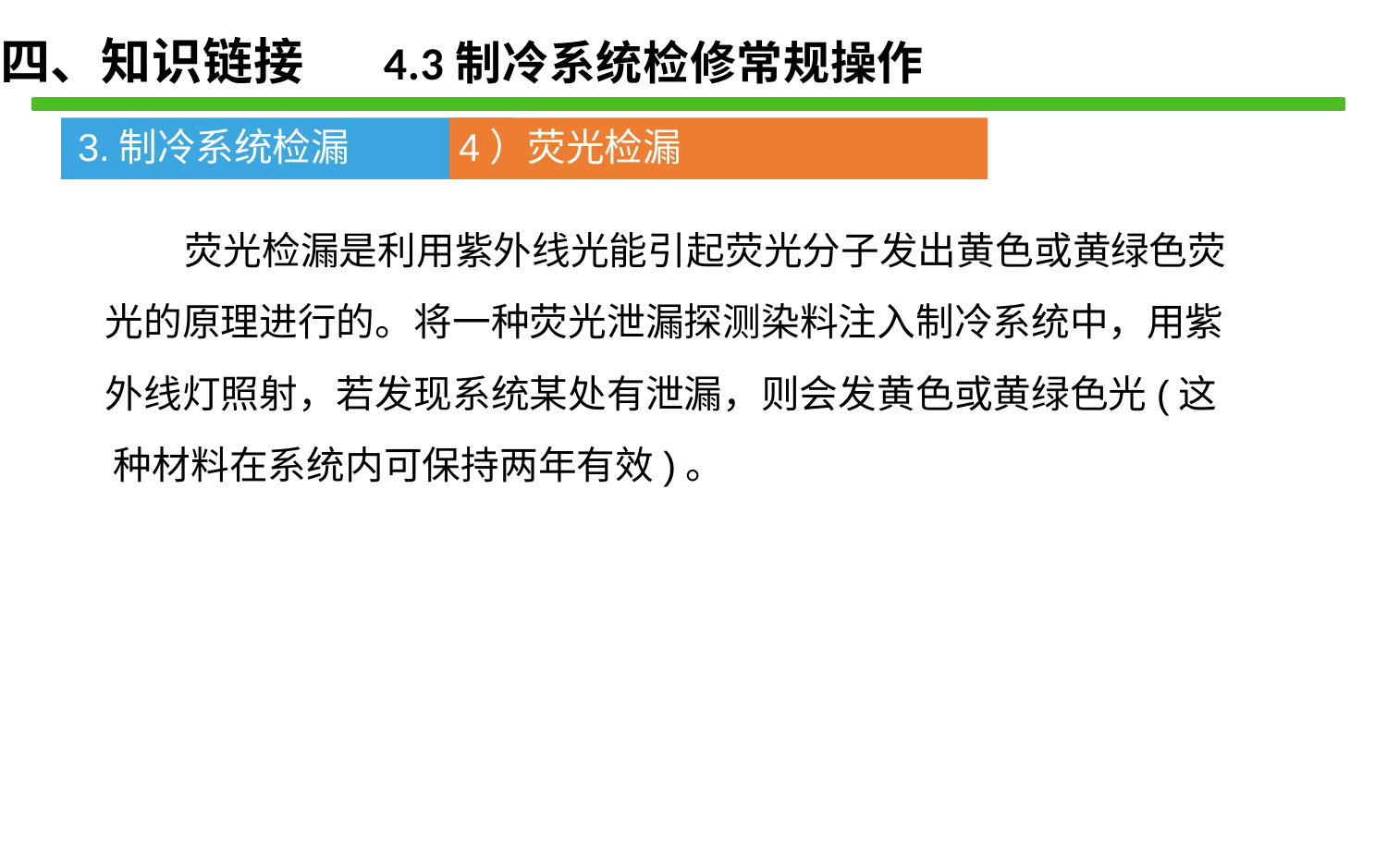

四、知识链接     4.3制冷系统检修常规操作

3.制冷系统检漏            4）荧光检漏

荧光检漏是利用紫外线光能引起荧光分子发出黄色或黄绿色荧
光的原理进行的。将一种荧光泄漏探测染料注入制冷系统中，用紫 外线灯照射，若发现系统某处有泄漏，则会发黄色或黄绿色光(这   种材料在系统内可保持两年有效)。